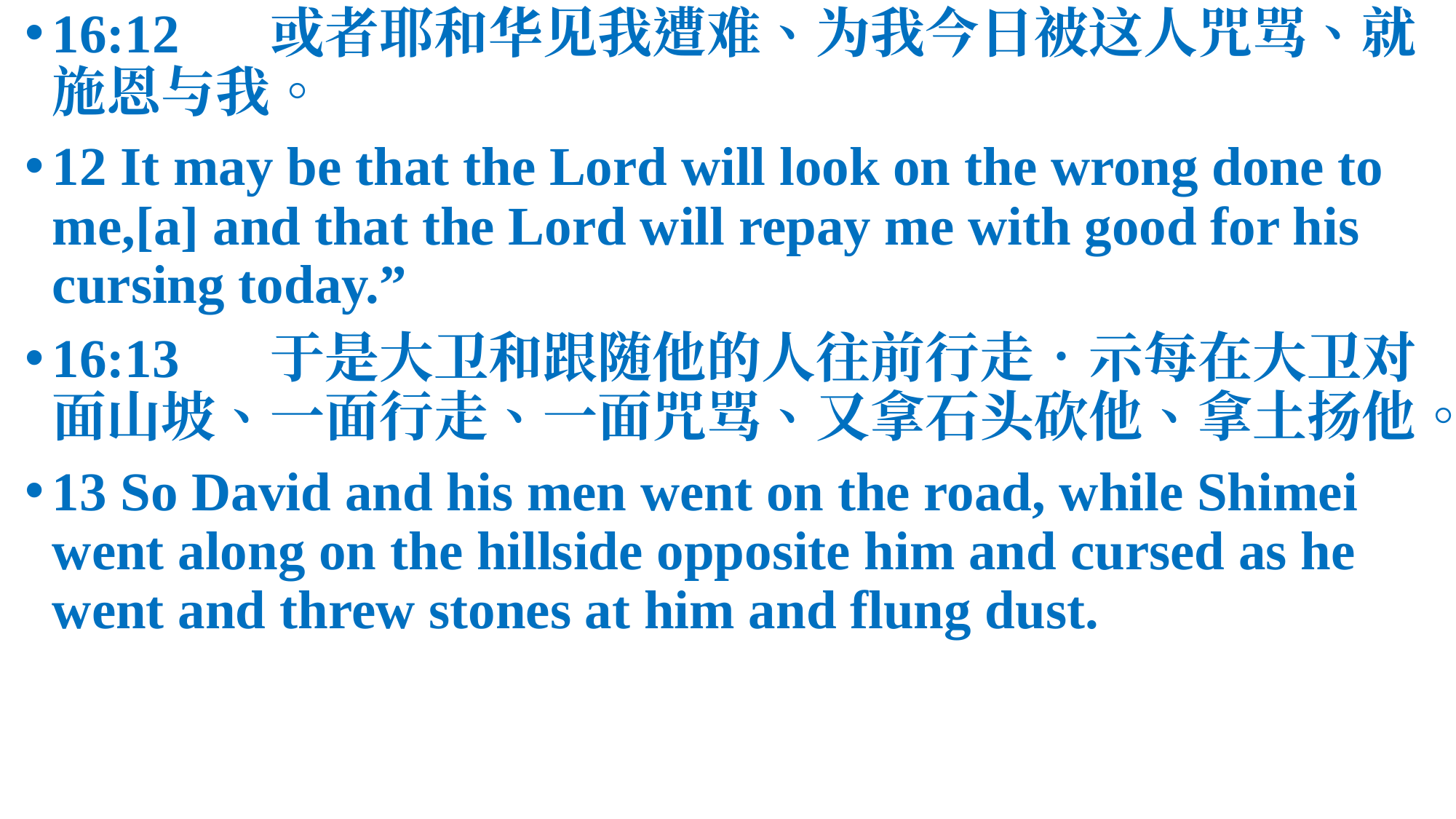

16:12	或者耶和华见我遭难、为我今日被这人咒骂、就施恩与我。
12 It may be that the Lord will look on the wrong done to me,[a] and that the Lord will repay me with good for his cursing today.”
16:13	于是大卫和跟随他的人往前行走．示每在大卫对面山坡、一面行走、一面咒骂、又拿石头砍他、拿土扬他。
13 So David and his men went on the road, while Shimei went along on the hillside opposite him and cursed as he went and threw stones at him and flung dust.